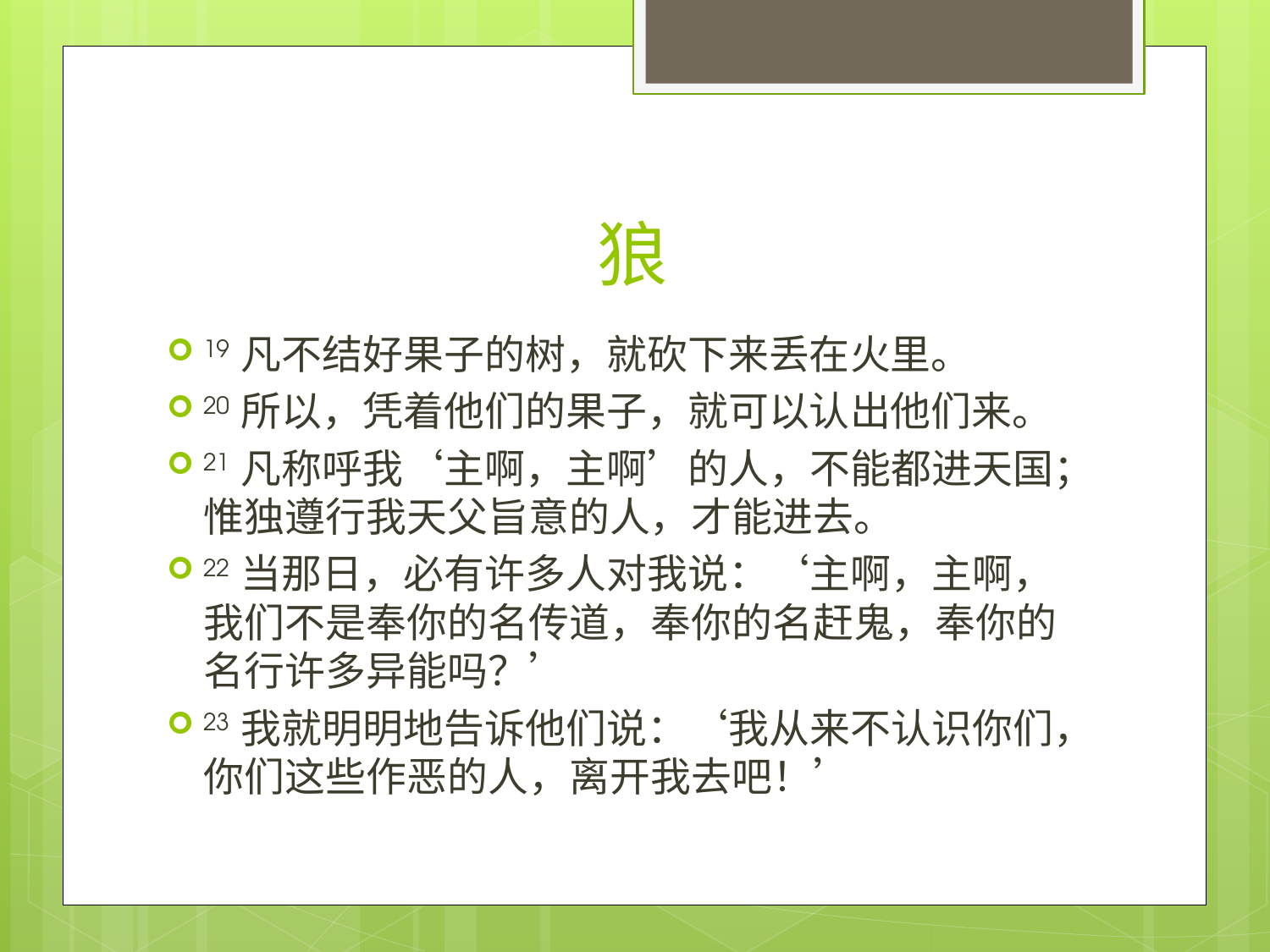

# 狼
19 凡不结好果子的树，就砍下来丢在火里。
20 所以，凭着他们的果子，就可以认出他们来。
21 凡称呼我‘主啊，主啊’的人，不能都进天国；惟独遵行我天父旨意的人，才能进去。
22 当那日，必有许多人对我说：‘主啊，主啊，我们不是奉你的名传道，奉你的名赶鬼，奉你的名行许多异能吗？’
23 我就明明地告诉他们说：‘我从来不认识你们，你们这些作恶的人，离开我去吧！’